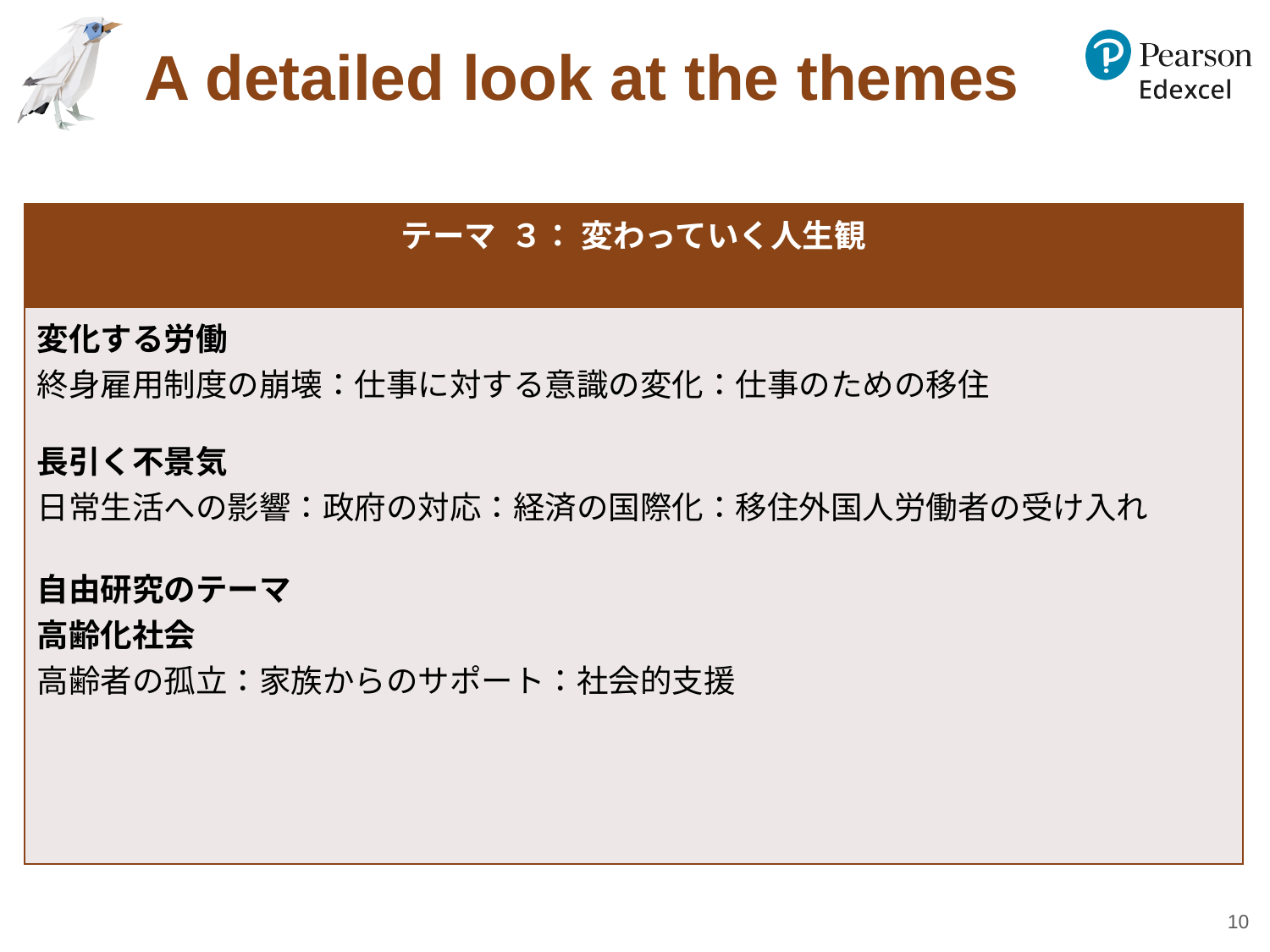

# A detailed look at the themes

| テーマ ３： 変わっていく人生観 |
| --- |
| 変化する労働 終身雇用制度の崩壊：仕事に対する意識の変化：仕事のための移住 長引く不景気 日常生活への影響：政府の対応：経済の国際化：移住外国人労働者の受け入れ   自由研究のテーマ 高齢化社会 高齢者の孤立：家族からのサポート：社会的支援 |